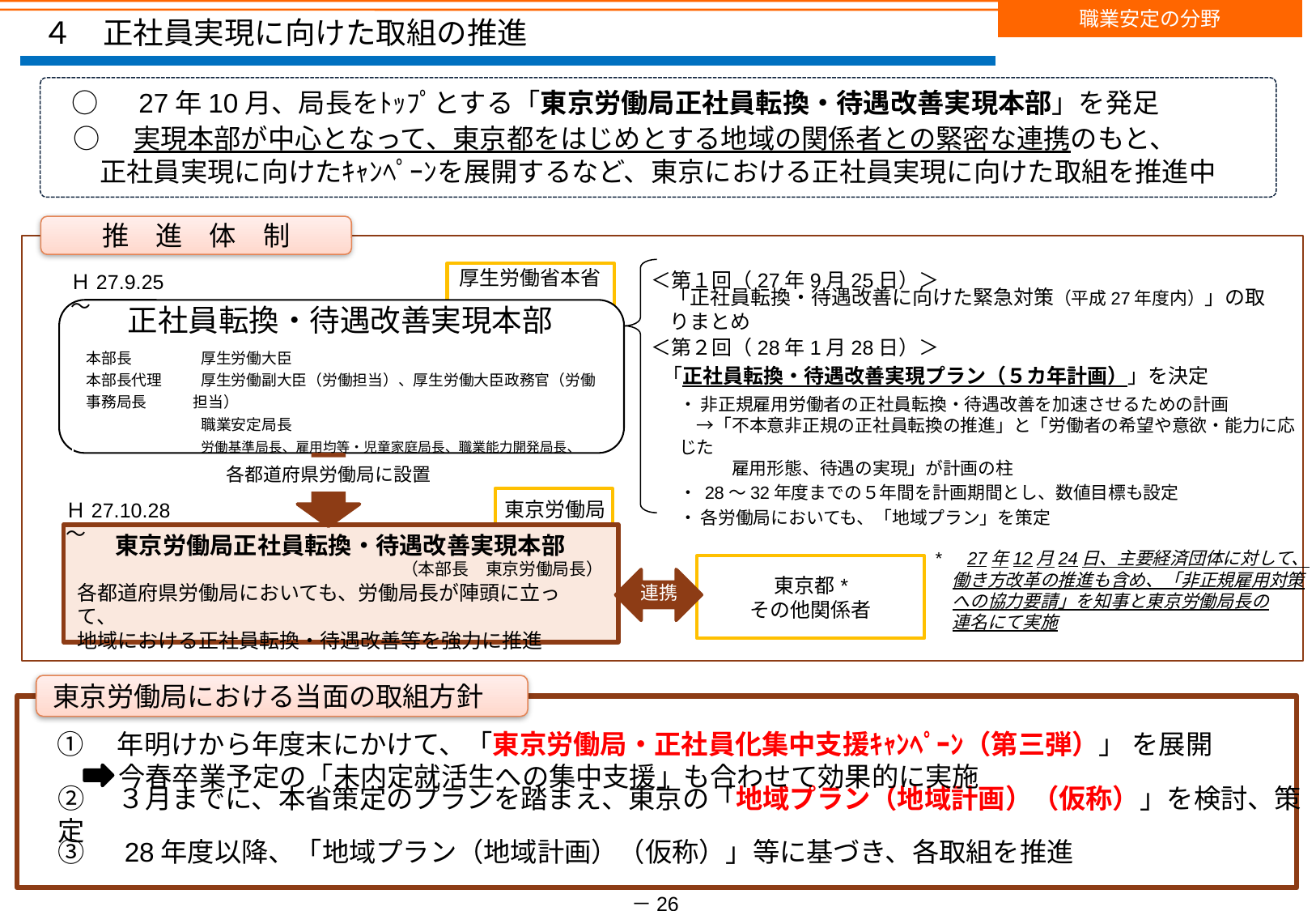

職業安定の分野

　４　正社員実現に向けた取組の推進

○　27年10月、局長をﾄｯﾌﾟとする「東京労働局正社員転換・待遇改善実現本部」を発足
○　実現本部が中心となって、東京都をはじめとする地域の関係者との緊密な連携のもと、
　正社員実現に向けたｷｬﾝﾍﾟｰﾝを展開するなど、東京における正社員実現に向けた取組を推進中
推　進　体　制

厚生労働省本省

Ｈ27.9.25～

＜第１回（27年9月25日）＞
「正社員転換・待遇改善に向けた緊急対策（平成27年度内）」の取りまとめ
正社員転換・待遇改善実現本部

＜第２回（28年1月28日）＞
| 本部長 本部長代理 事務局長 | 厚生労働大臣 厚生労働副大臣（労働担当）、厚生労働大臣政務官（労働担当） 職業安定局長 労働基準局長、雇用均等・児童家庭局長、職業能力開発局長、　 政策統括官（労働担当）等 |
| --- | --- |
「正社員転換・待遇改善実現プラン（５カ年計画）」を決定
・ 非正規雇用労働者の正社員転換・待遇改善を加速させるための計画
　→「不本意非正規の正社員転換の推進」と「労働者の希望や意欲・能力に応じた
　　　雇用形態、待遇の実現」が計画の柱

・ 28～32年度までの５年間を計画期間とし、数値目標も設定

・ 各労働局においても、「地域プラン」を策定

各都道府県労働局に設置

東京労働局
Ｈ27.10.28～

東京労働局正社員転換・待遇改善実現本部
*　27年12月24日、主要経済団体に対して、
　働き方改革の推進も含め、「非正規雇用対策
　への協力要請」を知事と東京労働局長の
　連名にて実施
（本部長　東京労働局長）
東京都*
その他関係者

各都道府県労働局においても、労働局長が陣頭に立って、
地域における正社員転換・待遇改善等を強力に推進
連携
東京労働局における当面の取組方針

①　年明けから年度末にかけて、「東京労働局・正社員化集中支援ｷｬﾝﾍﾟｰﾝ（第三弾）」 を展開
今春卒業予定の「未内定就活生への集中支援」も合わせて効果的に実施

②　３月までに、本省策定のプランを踏まえ、東京の「地域プラン（地域計画）（仮称）」を検討、策定
③　28年度以降、「地域プラン（地域計画）（仮称）」等に基づき、各取組を推進
－26－